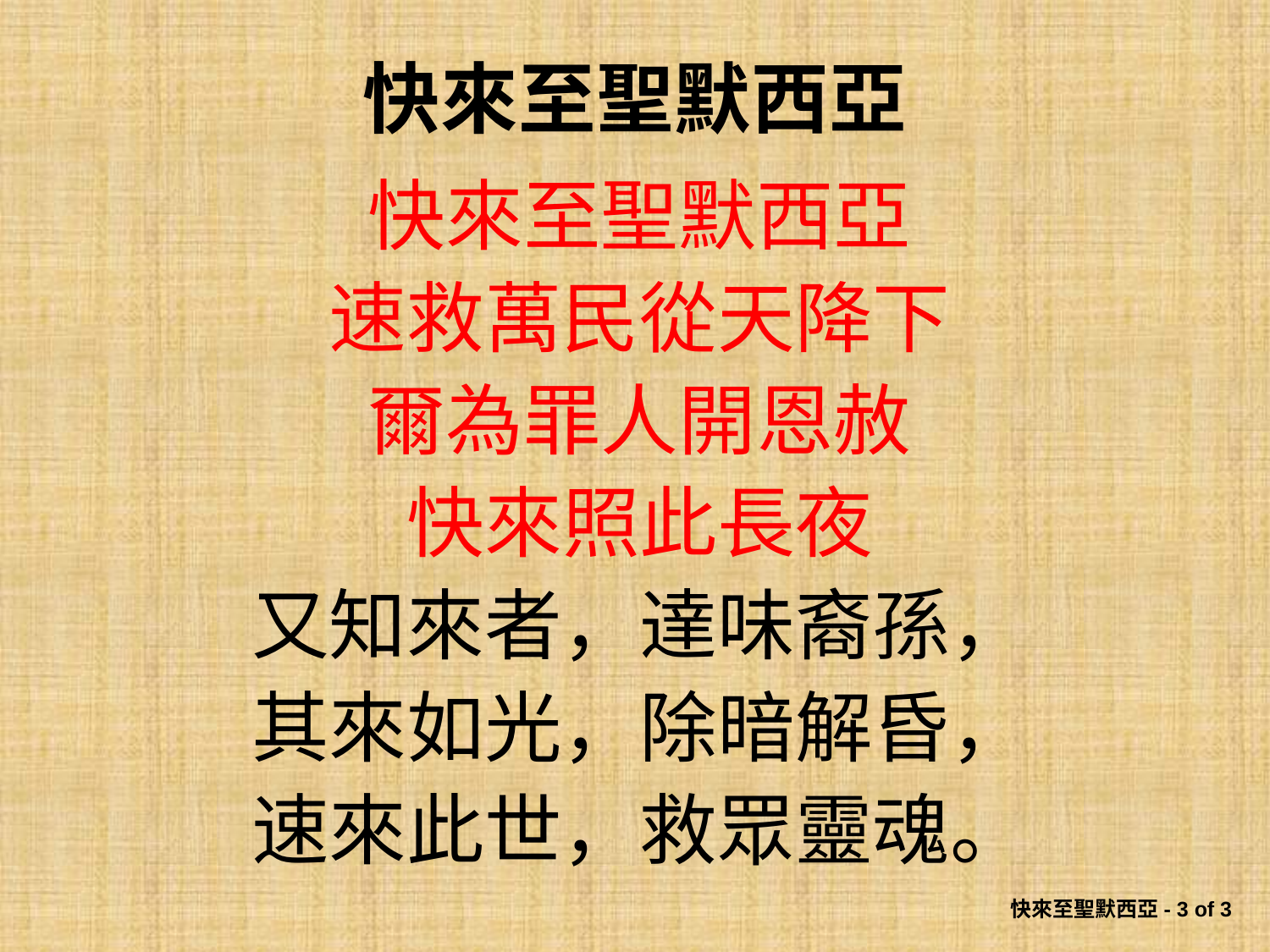

# 快來至聖默西亞
快來至聖默西亞
速救萬民從天降下
爾為罪人開恩赦
快來照此長夜
又知來者，達味裔孫，
其來如光，除暗解昏，
速來此世，救眾靈魂。

快來至聖默西亞- 3 of 3